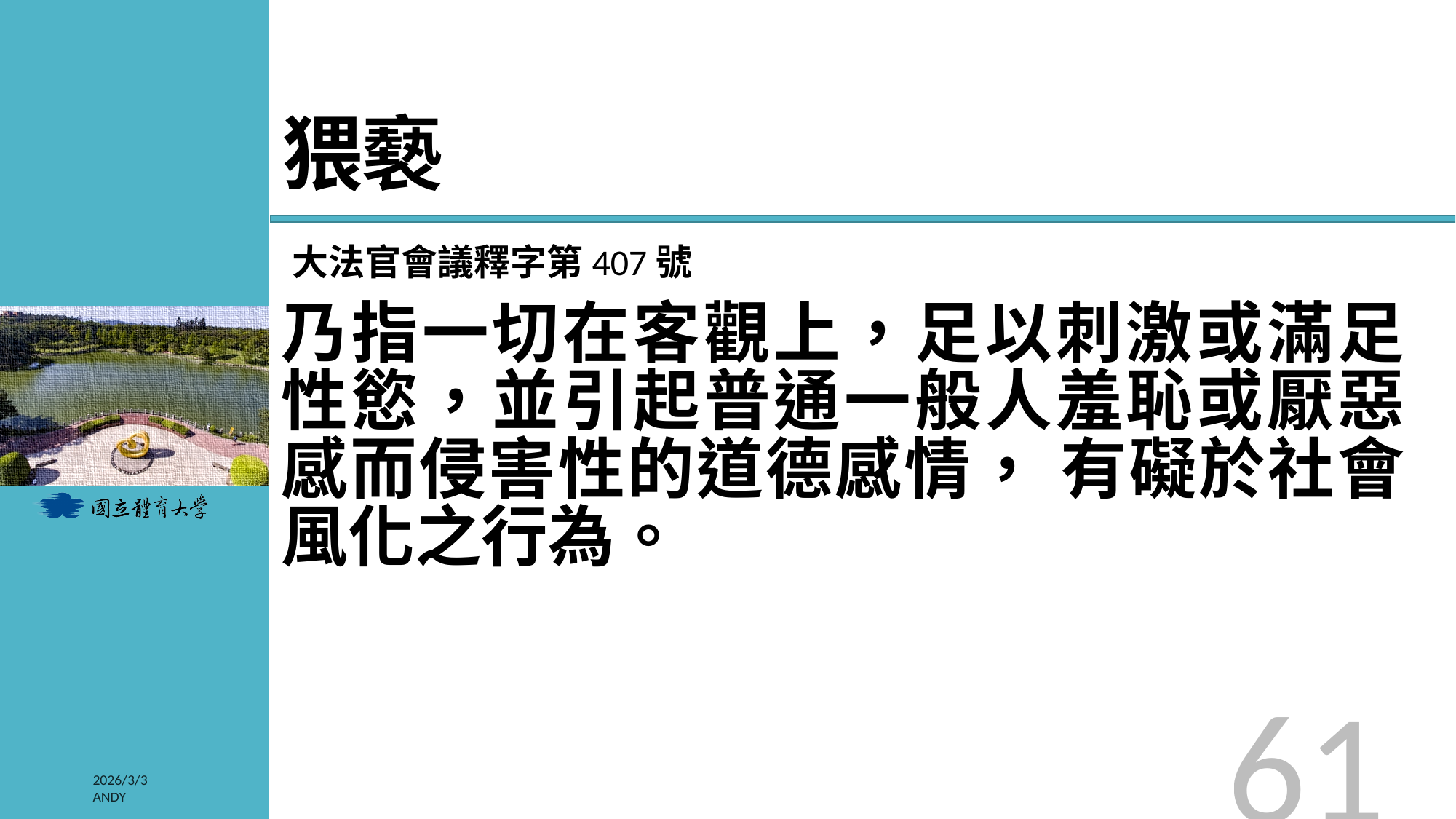

# 猥褻
大法官會議釋字第407號
乃指一切在客觀上，足以刺激或滿足性慾，並引起普通一般人羞恥或厭惡感而侵害性的道德感情， 有礙於社會風化之行為。
61
2026/3/3
Andy